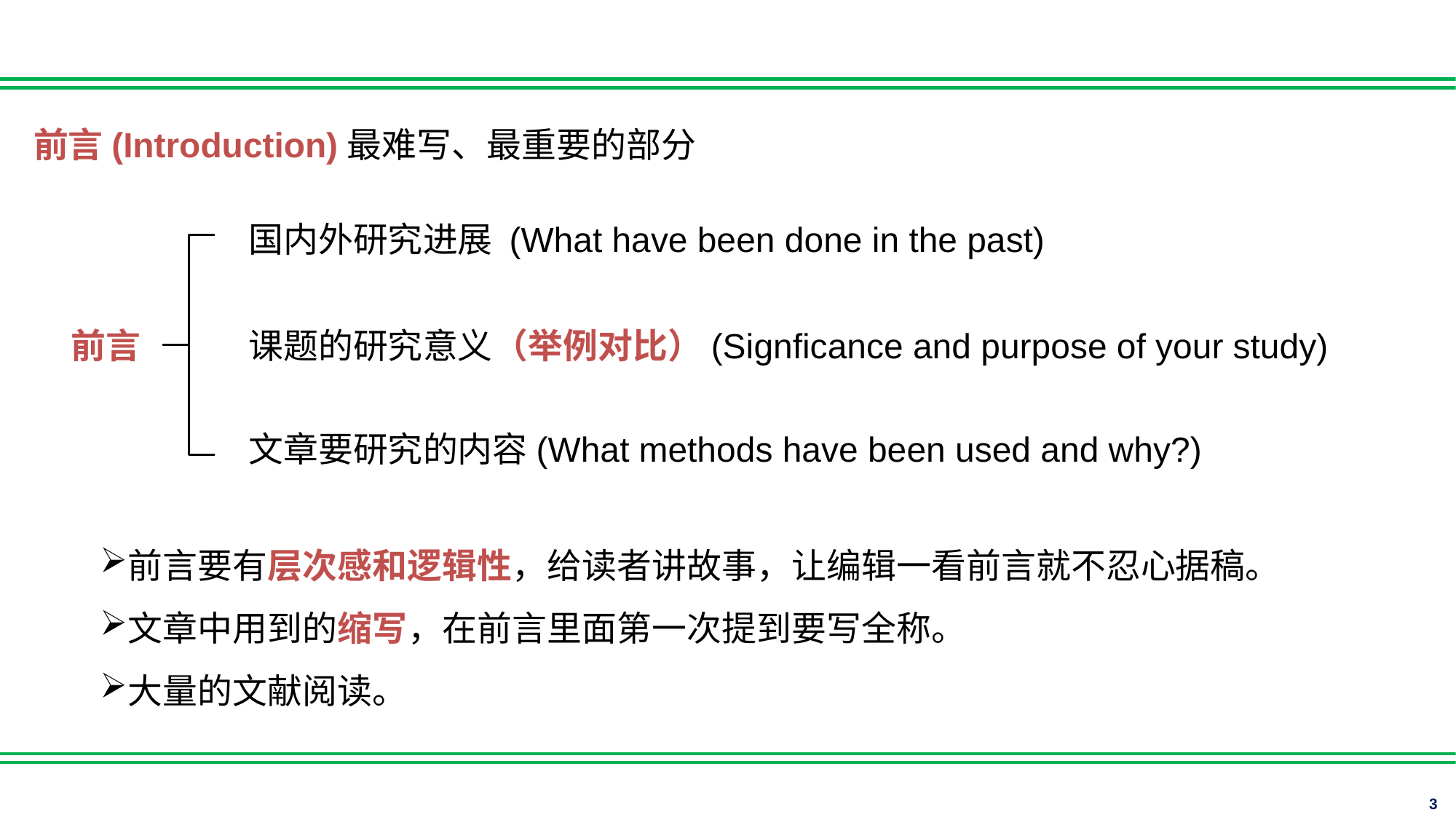

前言(Introduction)最难写、最重要的部分
国内外研究进展 (What have been done in the past)

前言
课题的研究意义（举例对比）(Signficance and purpose of your study)
文章要研究的内容(What methods have been used and why?)
前言要有层次感和逻辑性，给读者讲故事，让编辑一看前言就不忍心据稿。
文章中用到的缩写，在前言里面第一次提到要写全称。
大量的文献阅读。

3